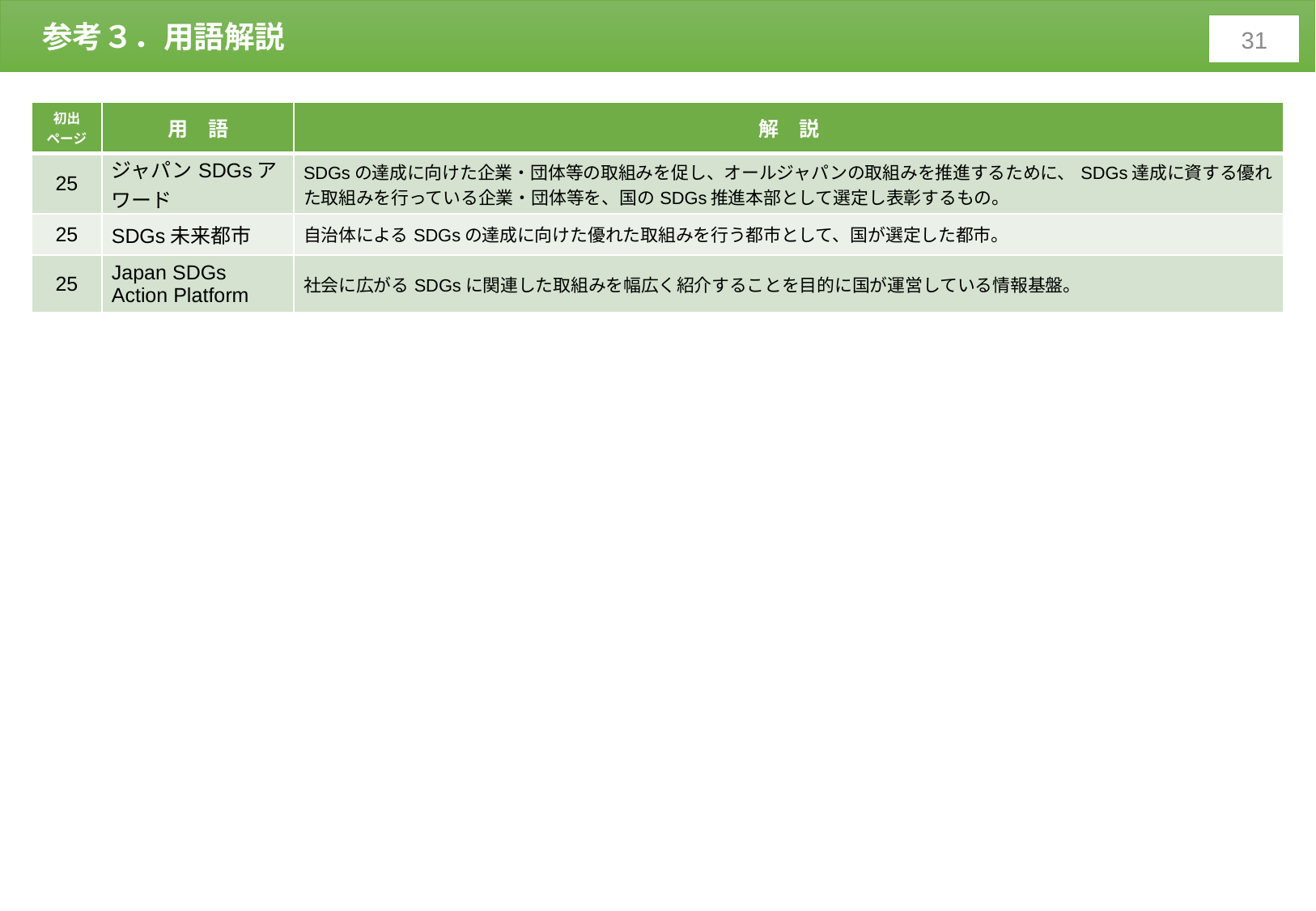

参考３．用語解説
31
| 初出 ページ | 用　語 | 解　説 |
| --- | --- | --- |
| 25 | ジャパンSDGsアワード | SDGsの達成に向けた企業・団体等の取組みを促し、オールジャパンの取組みを推進するために、SDGs達成に資する優れた取組みを行っている企業・団体等を、国のSDGs推進本部として選定し表彰するもの。 |
| 25 | SDGs未来都市 | 自治体によるSDGsの達成に向けた優れた取組みを行う都市として、国が選定した都市。 |
| 25 | Japan SDGs Action Platform | 社会に広がるSDGsに関連した取組みを幅広く紹介することを目的に国が運営している情報基盤。 |